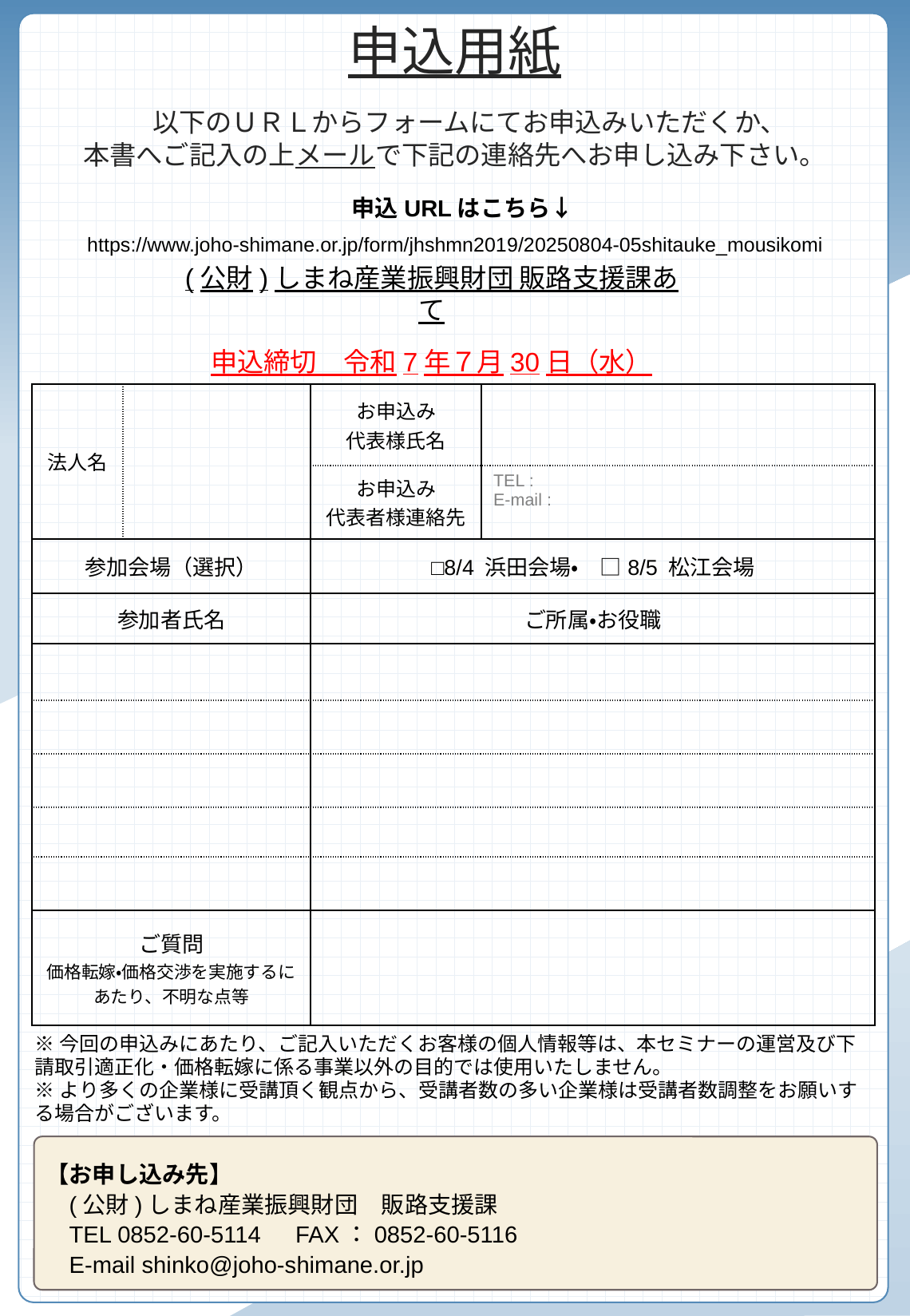

申込用紙

　以下のＵＲＬからフォームにてお申込みいただくか、
本書へご記入の上メールで下記の連絡先へお申し込み下さい。
　申込URLはこちら↓
https://www.joho-shimane.or.jp/form/jhshmn2019/20250804-05shitauke_mousikomi
(公財)しまね産業振興財団 販路支援課あて

申込締切　令和7年７月30日（水）
| 法人名 |  | お申込み 代表様氏名 |  |
| --- | --- | --- | --- |
|  |  | お申込み 代表者様連絡先 | TEL : E-mail : |
| 参加会場（選択） |  | □8/4 浜田会場・　□8/5 松江会場 |  |
| 参加者氏名 |  | ご所属・お役職 |  |
|  |  |  |  |
|  |  |  |  |
|  |  |  |  |
|  |  |  |  |
|  |  |  |  |
| ご質問 価格転嫁・価格交渉を実施するにあたり、不明な点等 |  |  |  |

※今回の申込みにあたり、ご記入いただくお客様の個人情報等は、本セミナーの運営及び下請取引適正化・価格転嫁に係る事業以外の目的では使用いたしません。
※より多くの企業様に受講頂く観点から、受講者数の多い企業様は受講者数調整をお願いする場合がございます。
【お申し込み先】
(公財)しまね産業振興財団　販路支援課
TEL 0852-60-5114　FAX：0852‐60‐5116
E-mail shinko@joho-shimane.or.jp